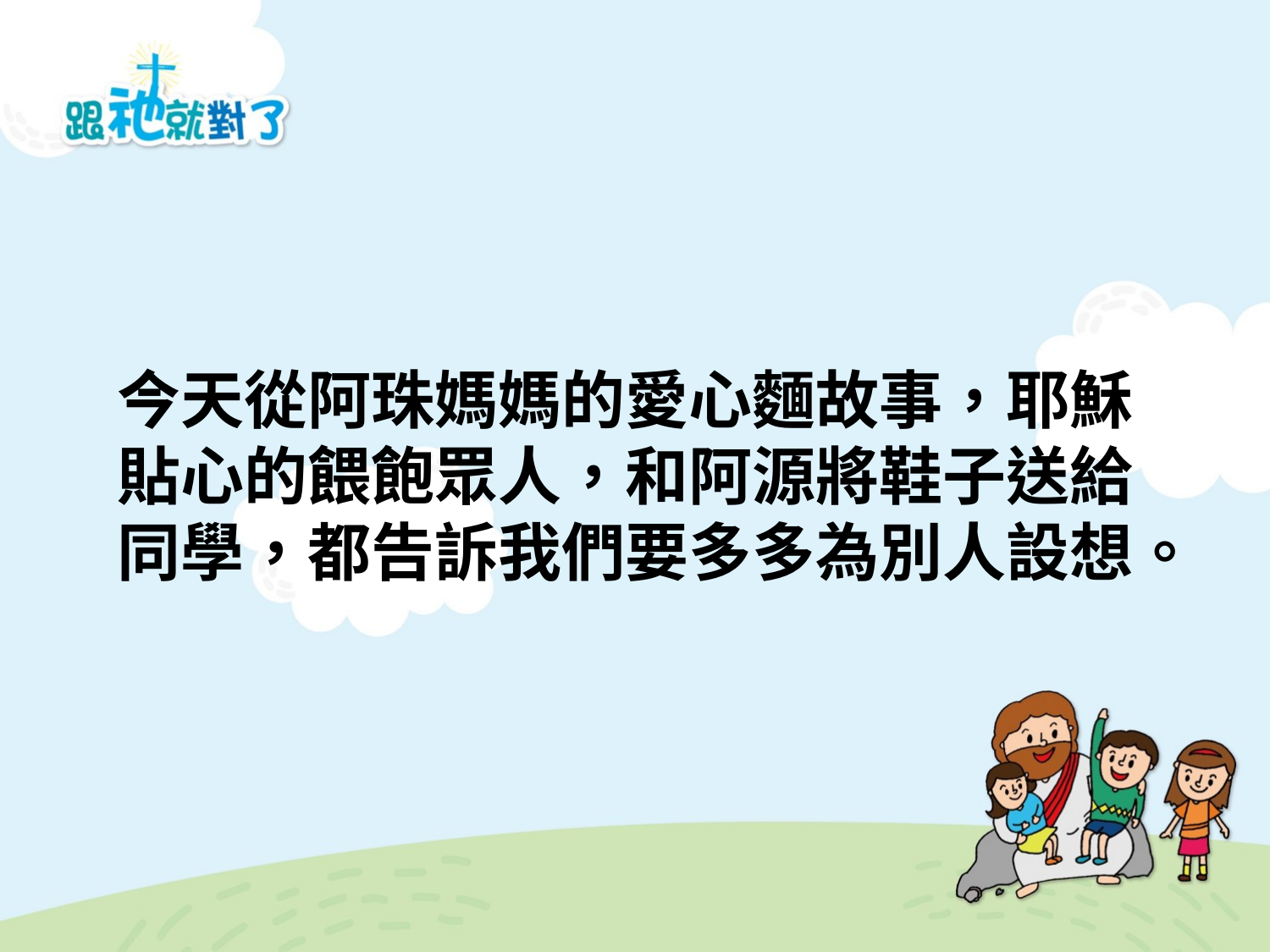

今天從阿珠媽媽的愛心麵故事，耶穌貼心的餵飽眾人，和阿源將鞋子送給同學，都告訴我們要多多為別人設想。